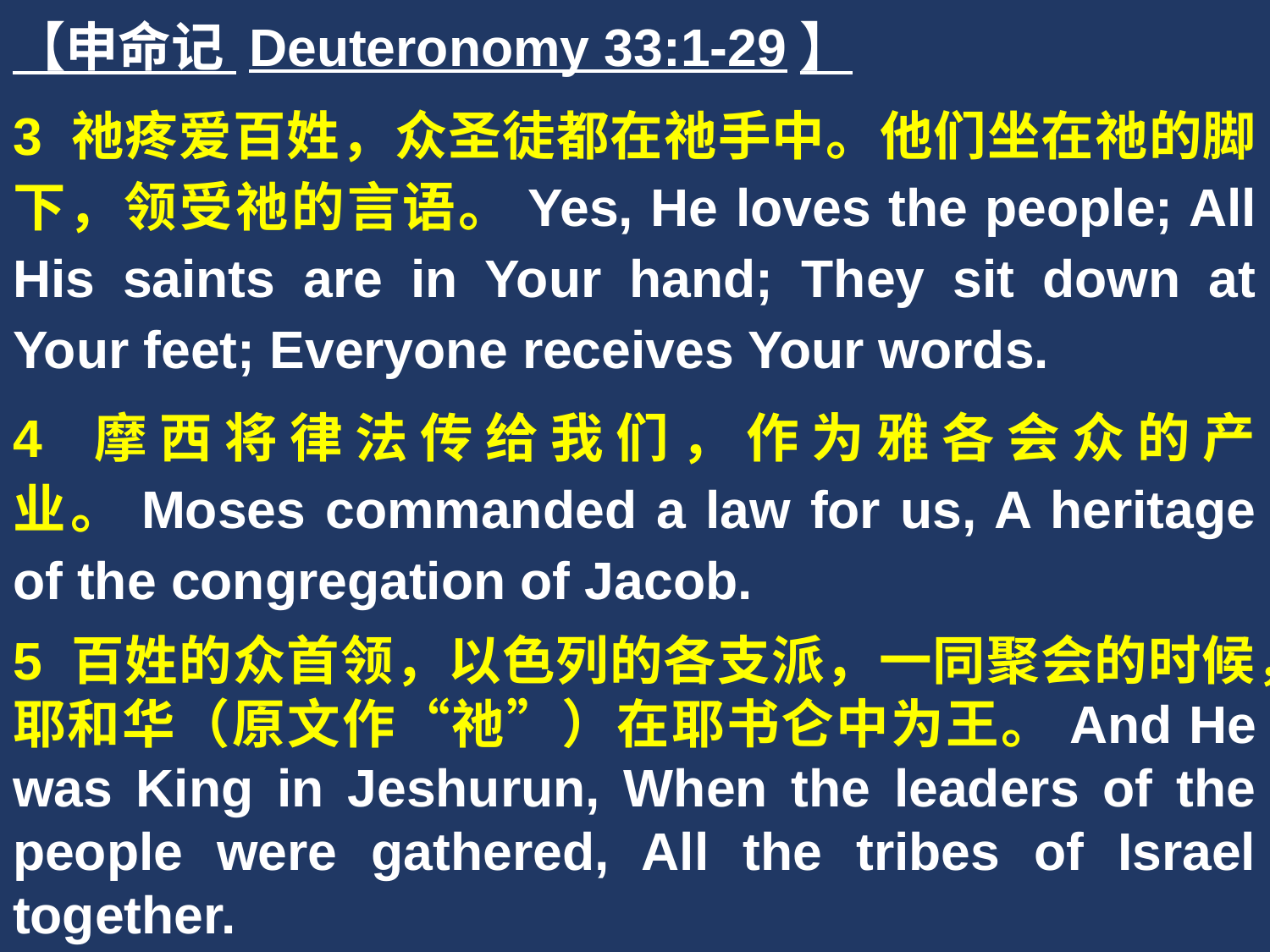

【申命记 Deuteronomy 33:1-29】
3 祂疼爱百姓，众圣徒都在祂手中。他们坐在祂的脚下，领受祂的言语。Yes, He loves the people; All His saints are in Your hand; They sit down at Your feet; Everyone receives Your words.
4 摩西将律法传给我们，作为雅各会众的产业。Moses commanded a law for us, A heritage of the congregation of Jacob.
5 百姓的众首领，以色列的各支派，一同聚会的时候，耶和华（原文作“祂”）在耶书仑中为王。And He was King in Jeshurun, When the leaders of the people were gathered, All the tribes of Israel together.